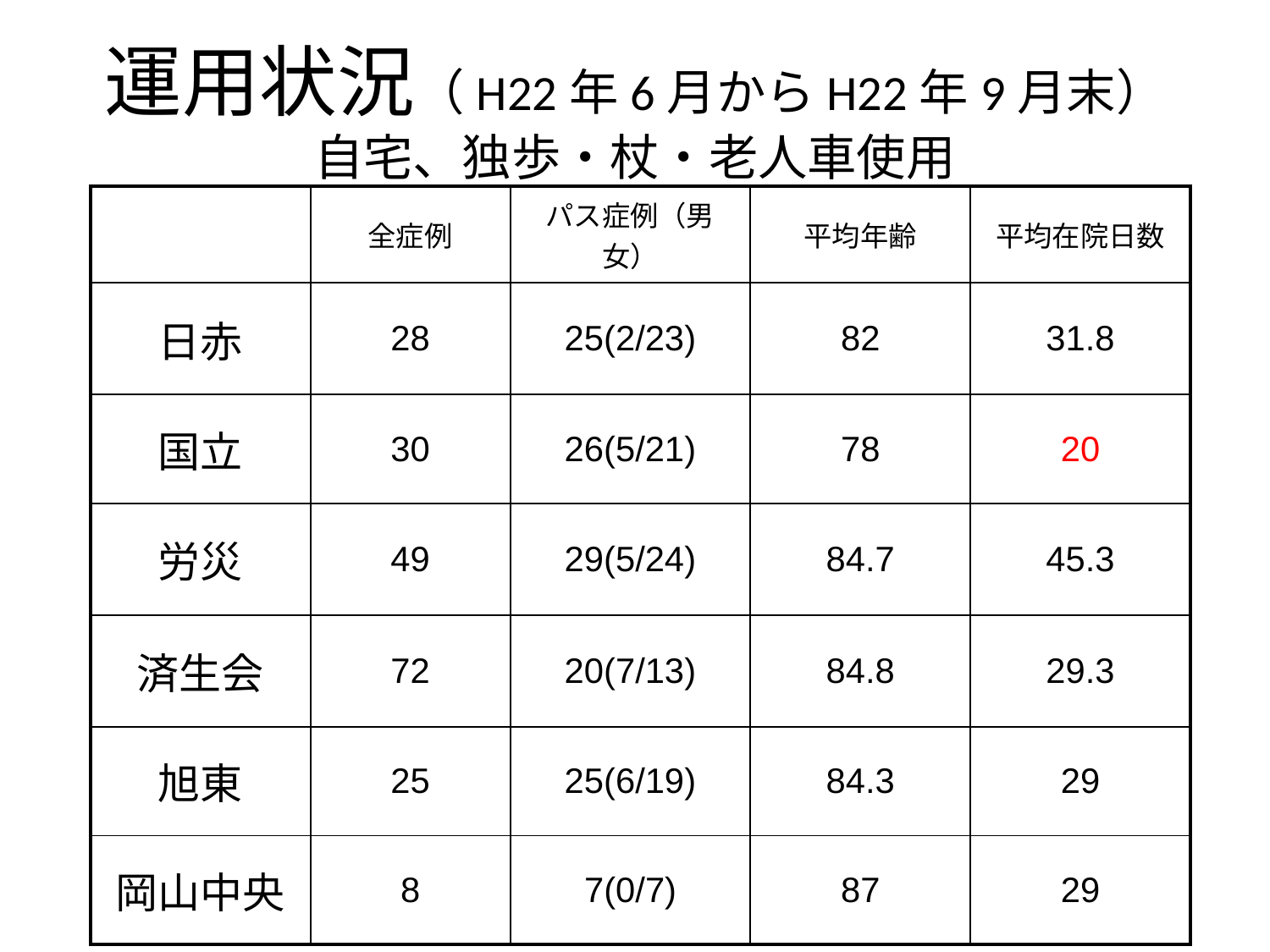

# 運用状況（H22年6月からH22年9月末） 自宅、独歩・杖・老人車使用
|  | 全症例 | パス症例（男女） | 平均年齢 | 平均在院日数 |
| --- | --- | --- | --- | --- |
| 日赤 | 28 | 25(2/23) | 82 | 31.8 |
| 国立 | 30 | 26(5/21) | 78 | 20 |
| 労災 | 49 | 29(5/24) | 84.7 | 45.3 |
| 済生会 | 72 | 20(7/13) | 84.8 | 29.3 |
| 旭東 | 25 | 25(6/19) | 84.3 | 29 |
| 岡山中央 | 8 | 7(0/7) | 87 | 29 |